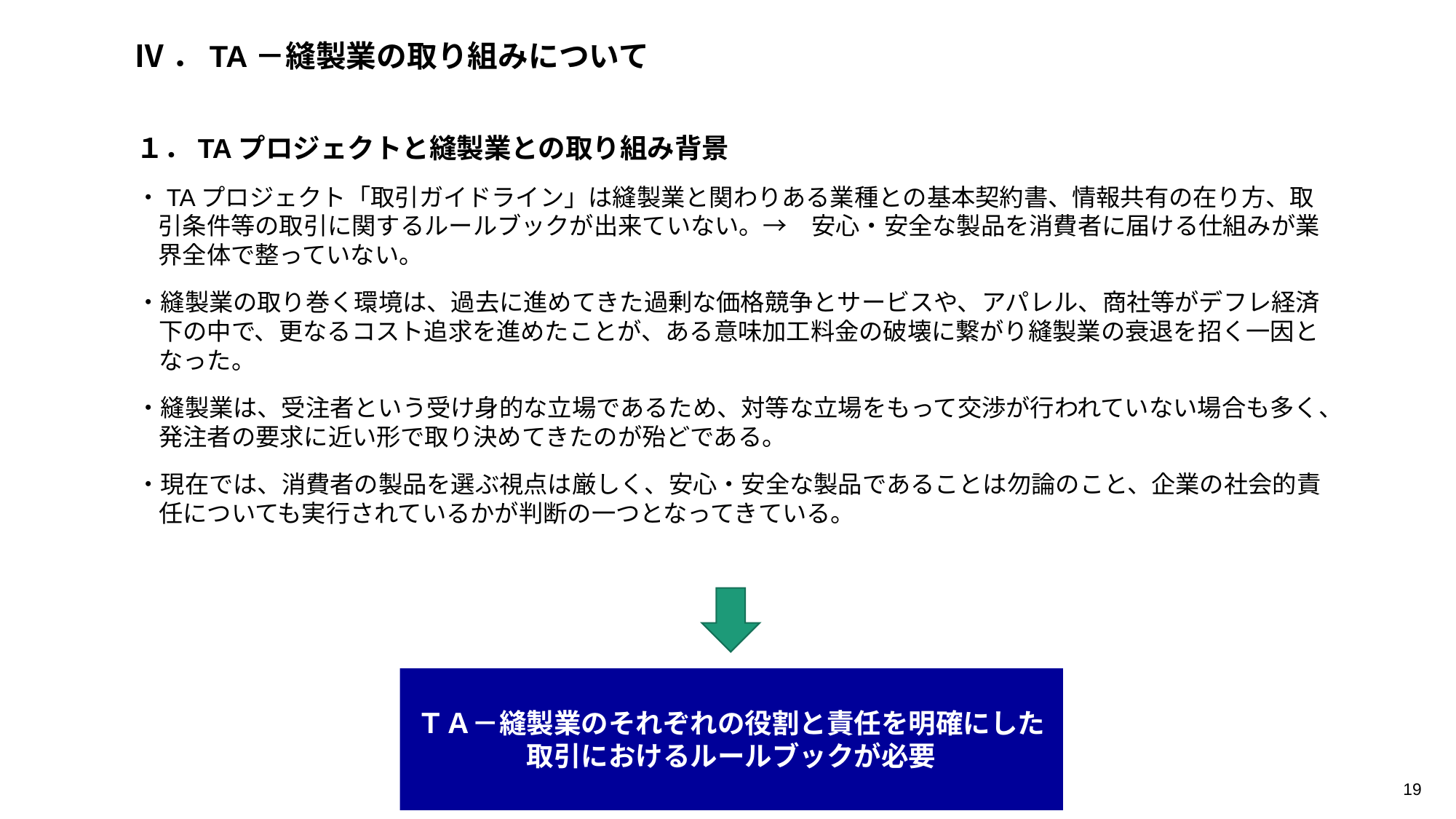

Ⅳ．TA－縫製業の取り組みについて
１．TAプロジェクトと縫製業との取り組み背景
・TAプロジェクト「取引ガイドライン」は縫製業と関わりある業種との基本契約書、情報共有の在り方、取引条件等の取引に関するルールブックが出来ていない。→　安心・安全な製品を消費者に届ける仕組みが業界全体で整っていない。
・縫製業の取り巻く環境は、過去に進めてきた過剰な価格競争とサービスや、アパレル、商社等がデフレ経済下の中で、更なるコスト追求を進めたことが、ある意味加工料金の破壊に繋がり縫製業の衰退を招く一因となった。
・縫製業は、受注者という受け身的な立場であるため、対等な立場をもって交渉が行われていない場合も多く、発注者の要求に近い形で取り決めてきたのが殆どである。
・現在では、消費者の製品を選ぶ視点は厳しく、安心・安全な製品であることは勿論のこと、企業の社会的責任についても実行されているかが判断の一つとなってきている。

ＴＡ－縫製業のそれぞれの役割と責任を明確にした取引におけるルールブックが必要

19